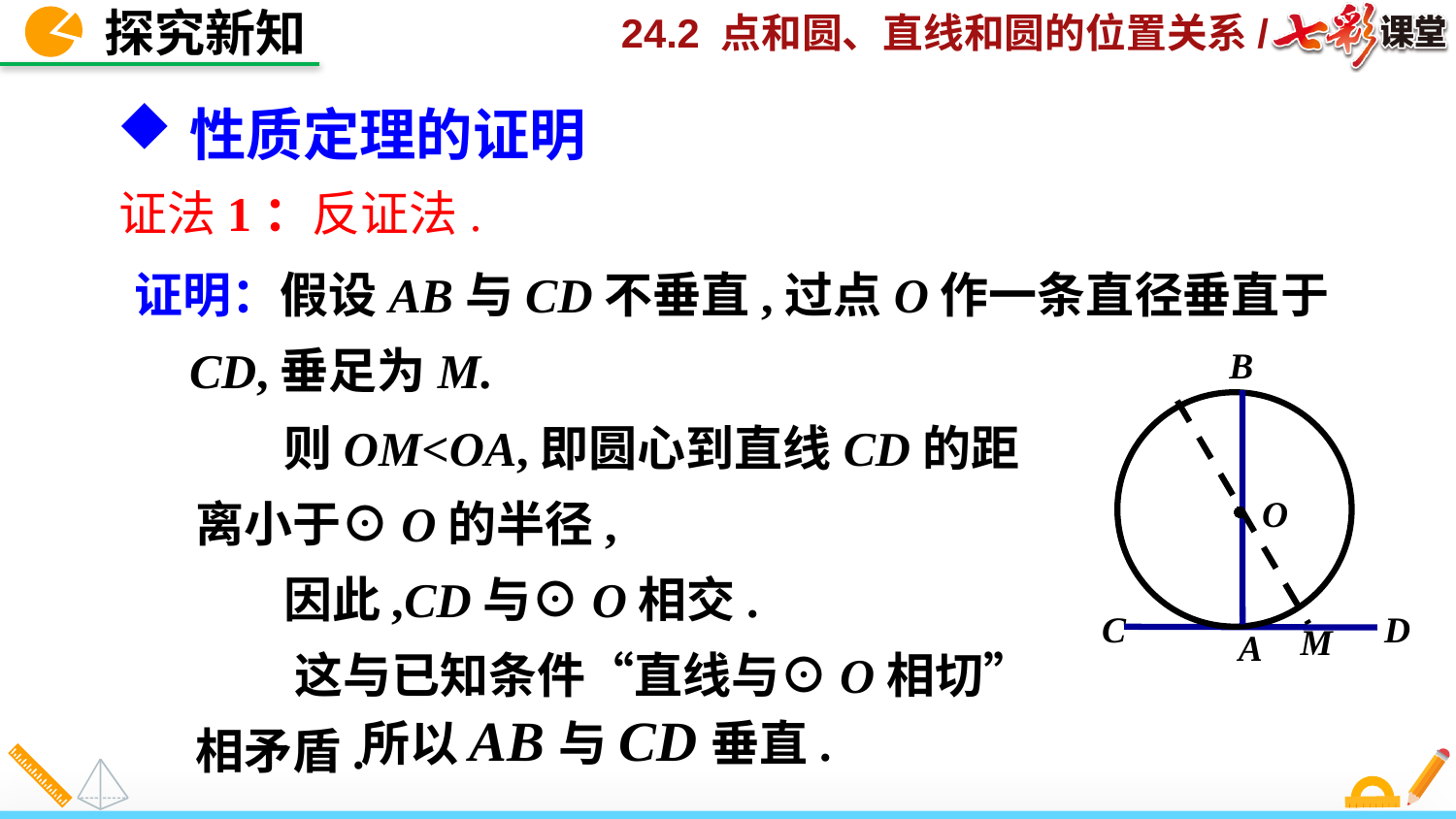

探究新知

性质定理的证明
证法1：反证法.
证明：假设AB与CD不垂直,过点O作一条直径垂直于CD,垂足为M.
B

O
C
D
A

            则OM<OA,即圆心到直线CD的距离小于⊙O的半径,
            因此,CD与⊙O相交.
             这与已知条件“直线与⊙O相切”相矛盾.

M

所以AB与CD垂直.